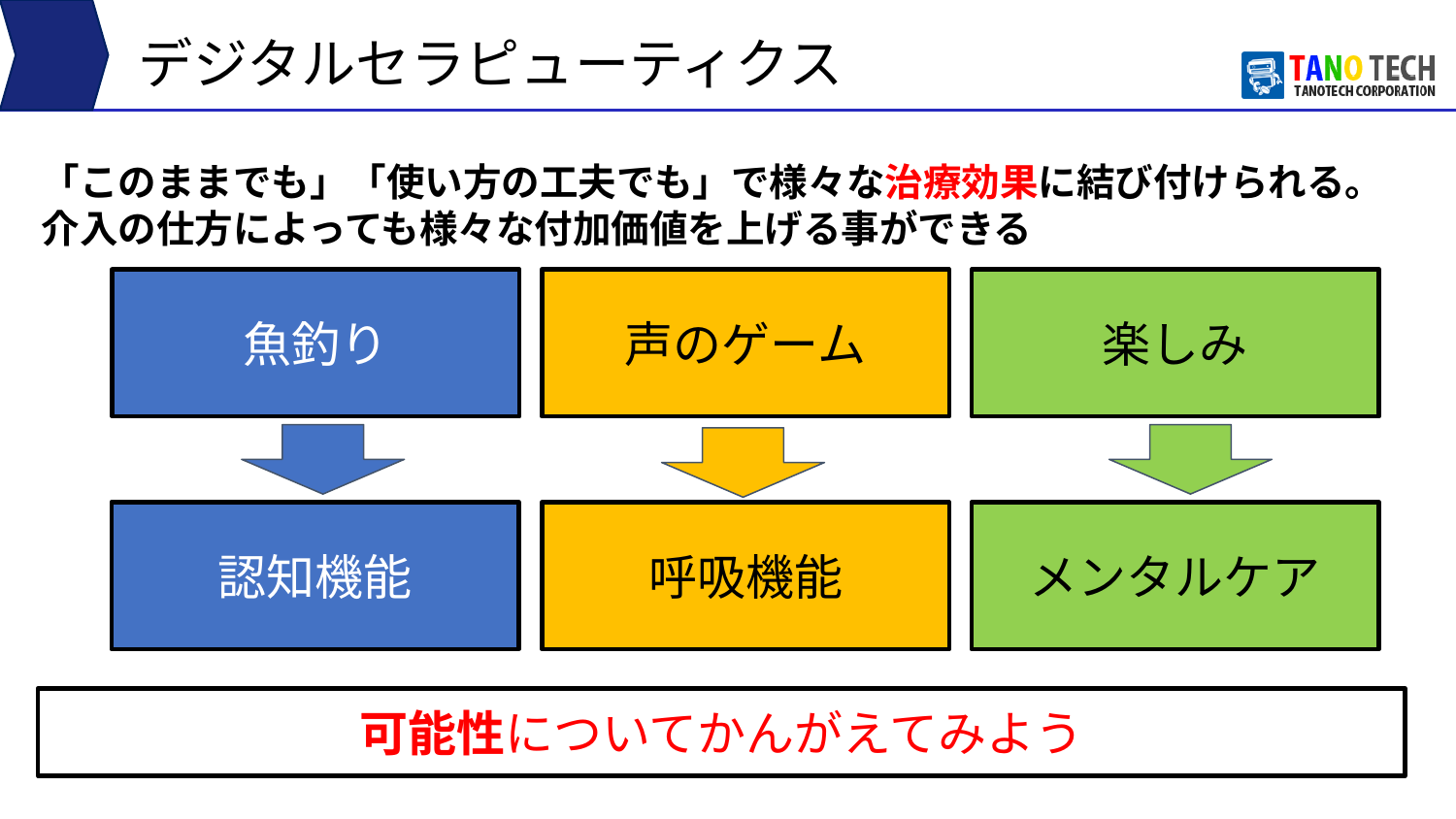

# デジタルセラピューティクス
「このままでも」「使い方の工夫でも」で様々な治療効果に結び付けられる。
介入の仕方によっても様々な付加価値を上げる事ができる
魚釣り
声のゲーム
楽しみ

認知機能
呼吸機能
メンタルケア
可能性についてかんがえてみよう